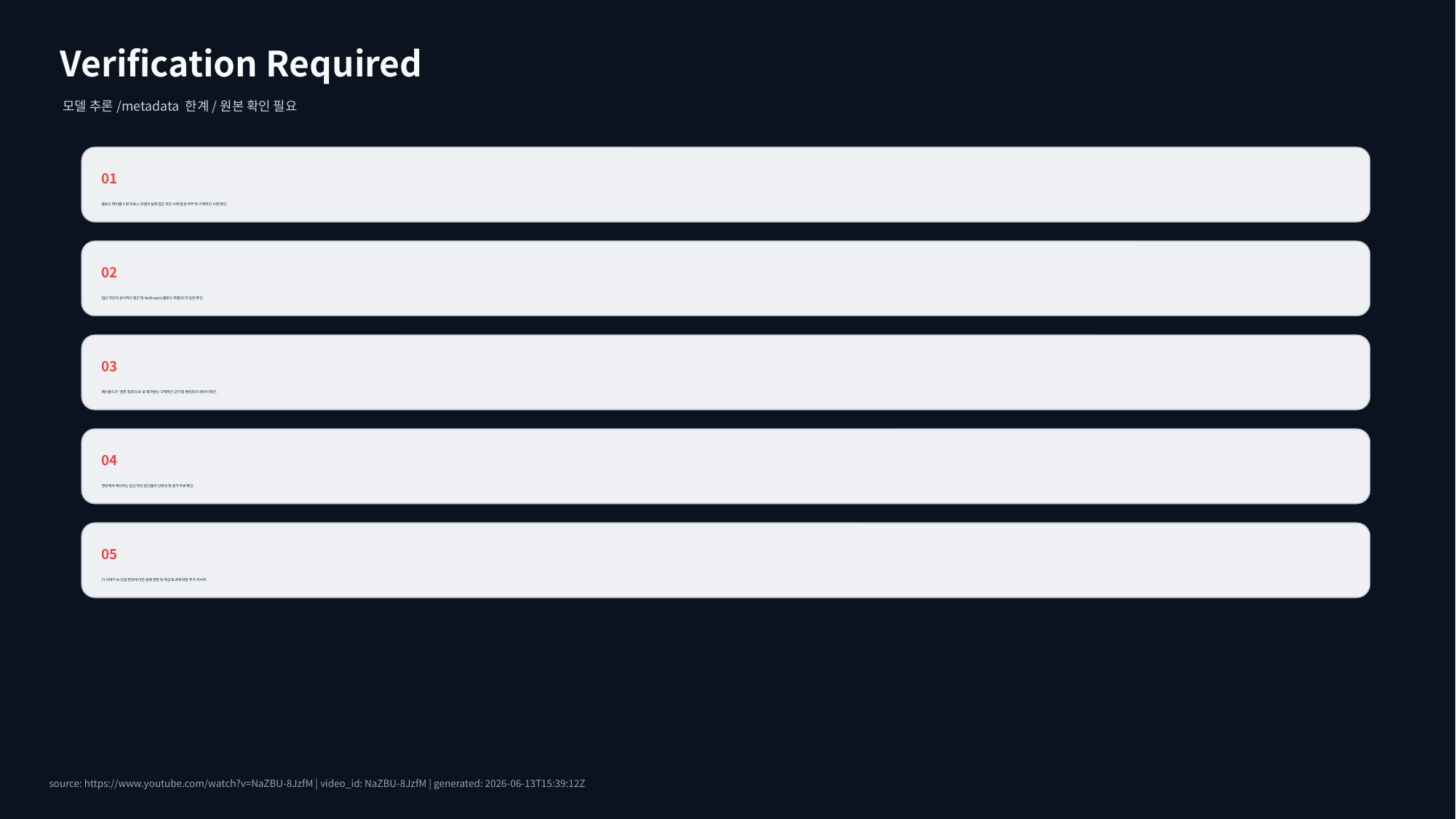

Verification Required
모델 추론/metadata 한계/원본 확인 필요

01
클로드 페이블 5 및 미토스 모델의 실제 접근 차단 사태 발생 여부 및 구체적인 시점 확인.

02
접근 차단의 공식적인 원인 및 Anthropic(클로드 개발사)의 입장 확인.

03
페이블 5가 '현존 최강의 AI'로 평가받는 구체적인 근거 및 벤치마크 데이터 확인.

04
영상에서 제시하는 접근 차단 원인들의 신뢰성 및 증거 자료 확인.

05
이 사태가 AI 산업 전반에 미친 실제 영향 및 파급 효과에 대한 추가 리서치.
source: https://www.youtube.com/watch?v=NaZBU-8JzfM | video_id: NaZBU-8JzfM | generated: 2026-06-13T15:39:12Z